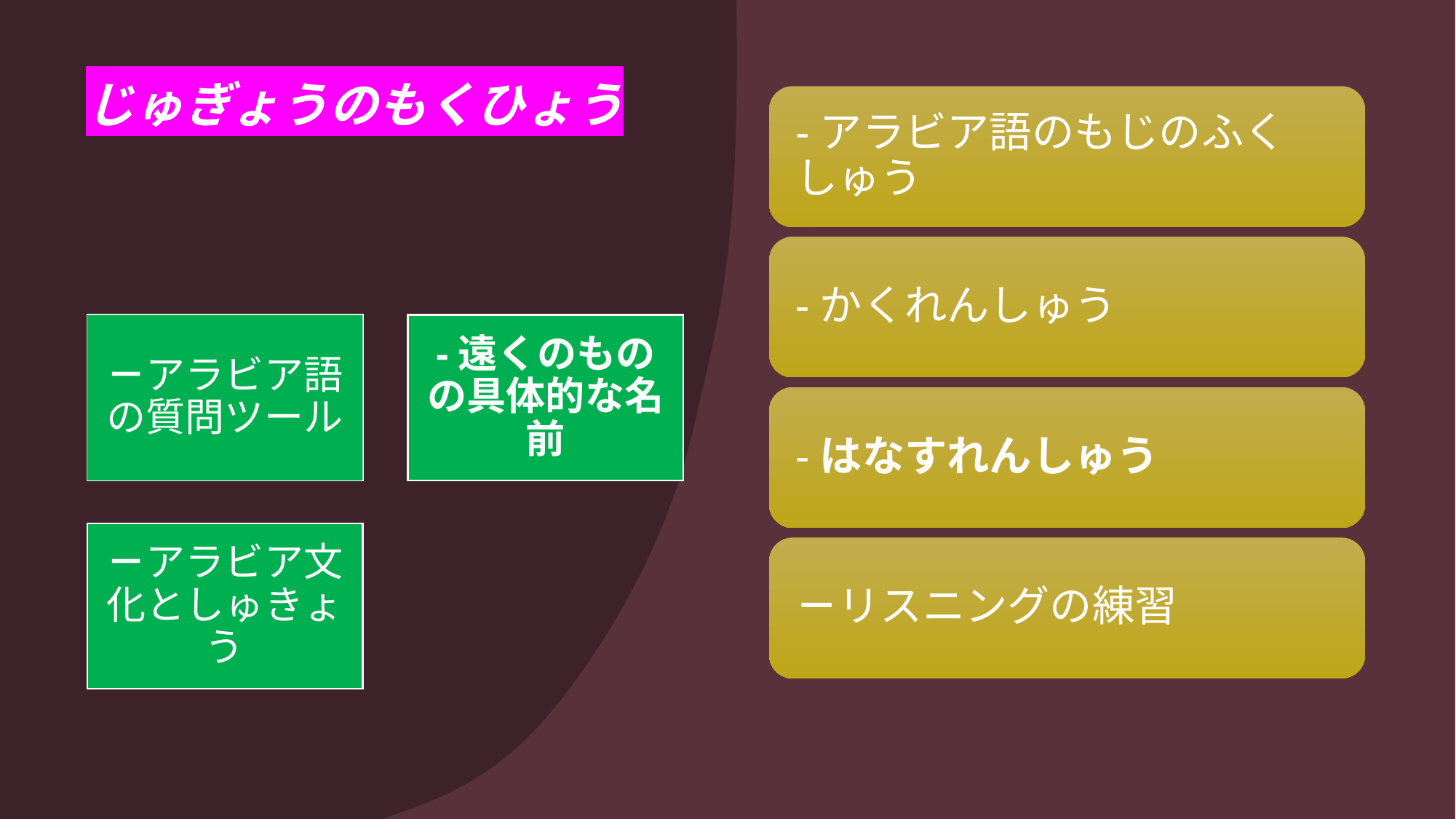

# じゅぎょうのもくひょう
-アラビア語のもじのふくしゅう
-かくれんしゅう
-はなすれんしゅう
－リスニングの練習

－アラビア語の質問ツール

-遠くのものの具体的な名前

－アラビア文化としゅきょう